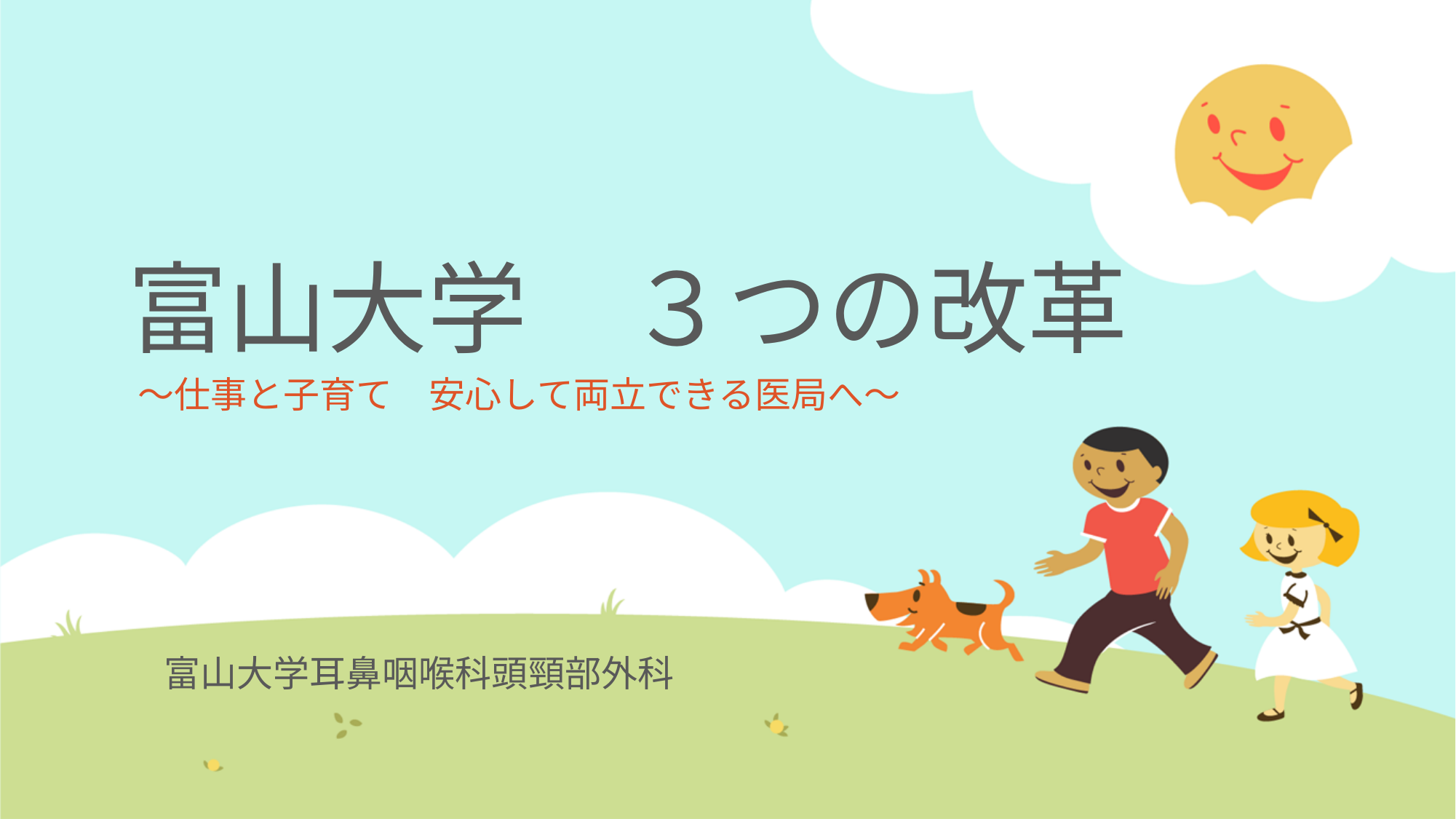

# 富山大学　３つの改革
～仕事と子育て　安心して両立できる医局へ～
富山大学耳鼻咽喉科頭頸部外科